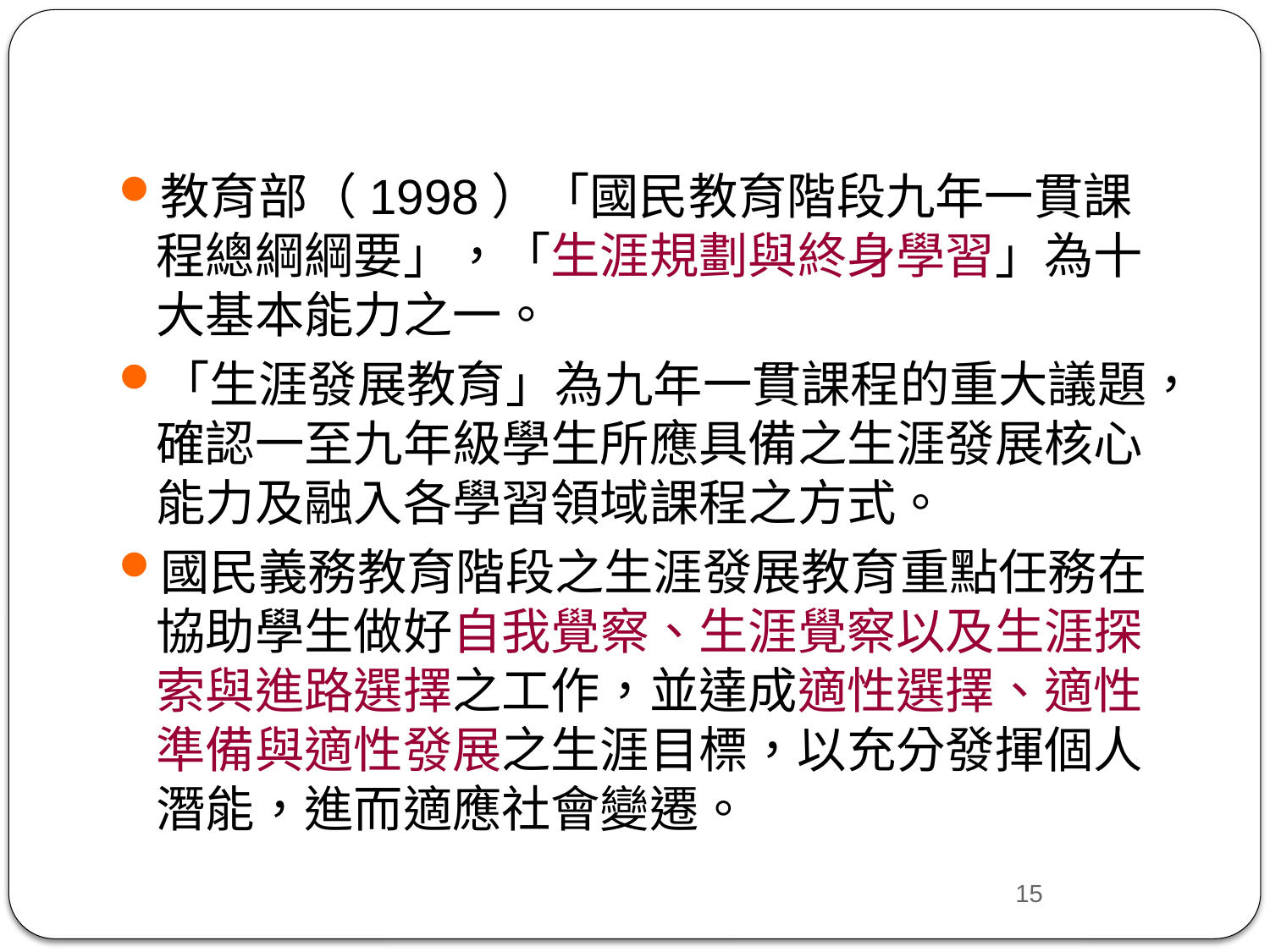

國中學校辦理生涯發展教育實際做法（1/6）
教育部（1998）「國民教育階段九年一貫課程總綱綱要」，「生涯規劃與終身學習」為十大基本能力之一。
「生涯發展教育」為九年一貫課程的重大議題，確認一至九年級學生所應具備之生涯發展核心能力及融入各學習領域課程之方式。
國民義務教育階段之生涯發展教育重點任務在協助學生做好自我覺察、生涯覺察以及生涯探索與進路選擇之工作，並達成適性選擇、適性準備與適性發展之生涯目標，以充分發揮個人潛能，進而適應社會變遷。
15